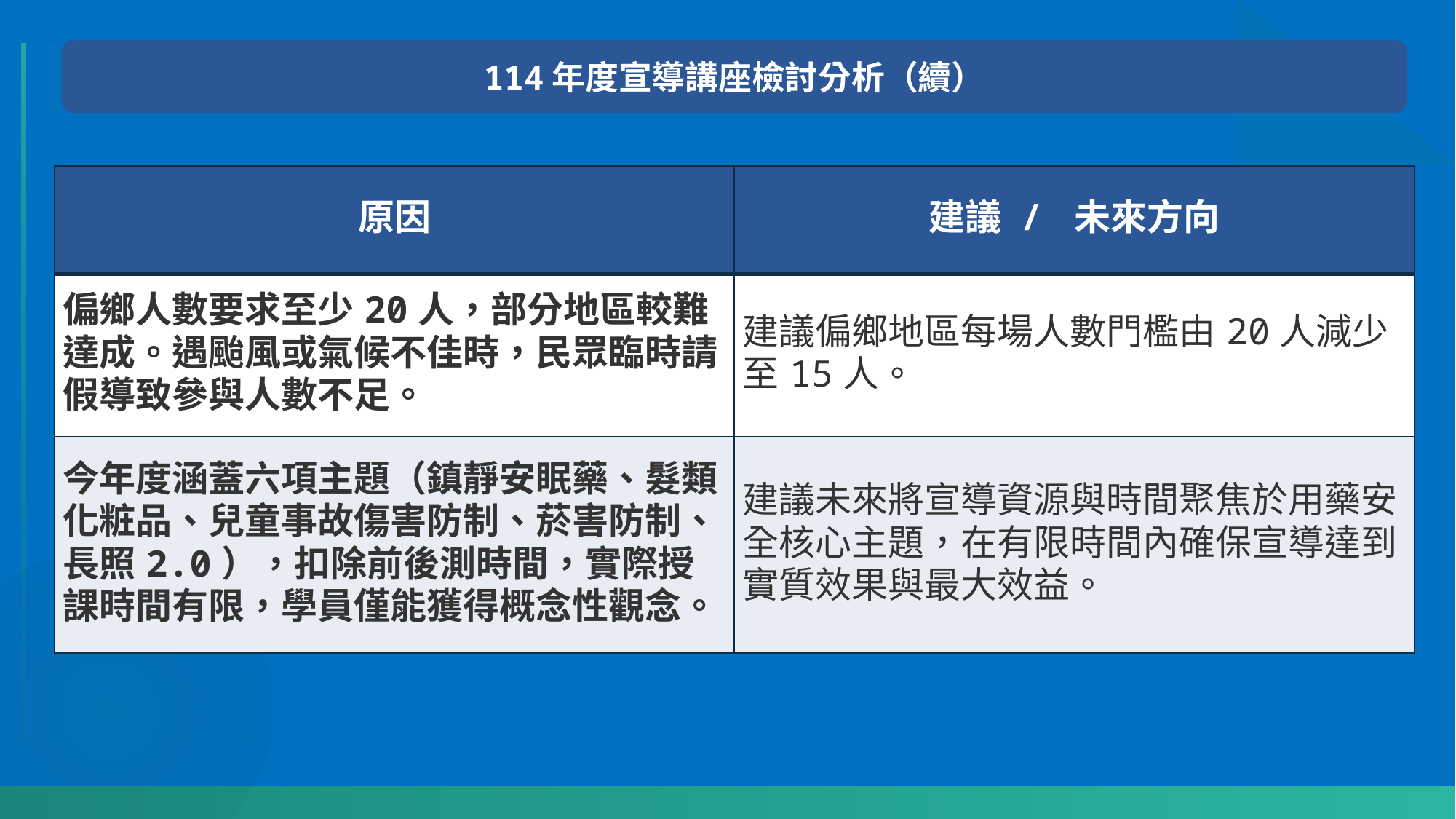

114年度宣導講座檢討分析（續）
| 原因 | 建議 / 未來方向 |
| --- | --- |
| 偏鄉人數要求至少20人，部分地區較難達成。遇颱風或氣候不佳時，民眾臨時請假導致參與人數不足。 | 建議偏鄉地區每場人數門檻由20人減少至15人。 |
| 今年度涵蓋六項主題（鎮靜安眠藥、髮類化粧品、兒童事故傷害防制、菸害防制、長照2.0），扣除前後測時間，實際授課時間有限，學員僅能獲得概念性觀念。 | 建議未來將宣導資源與時間聚焦於用藥安全核心主題，在有限時間內確保宣導達到實質效果與最大效益。 |